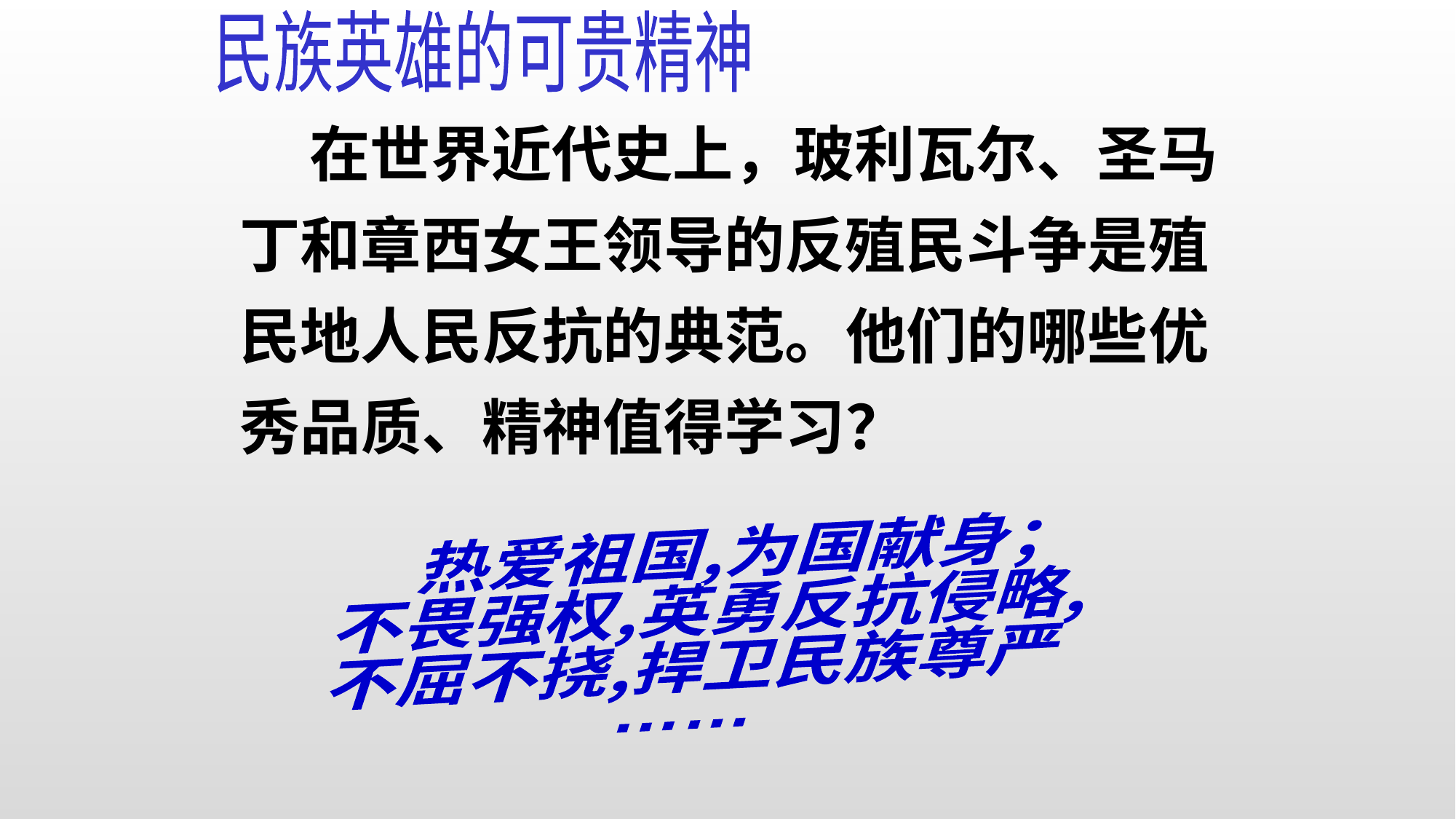

民族英雄的可贵精神
    在世界近代史上，玻利瓦尔、圣马丁和章西女王领导的反殖民斗争是殖民地人民反抗的典范。他们的哪些优秀品质、精神值得学习？
热爱祖国,为国献身；
不畏强权,英勇反抗侵略,
不屈不挠,捍卫民族尊严
……